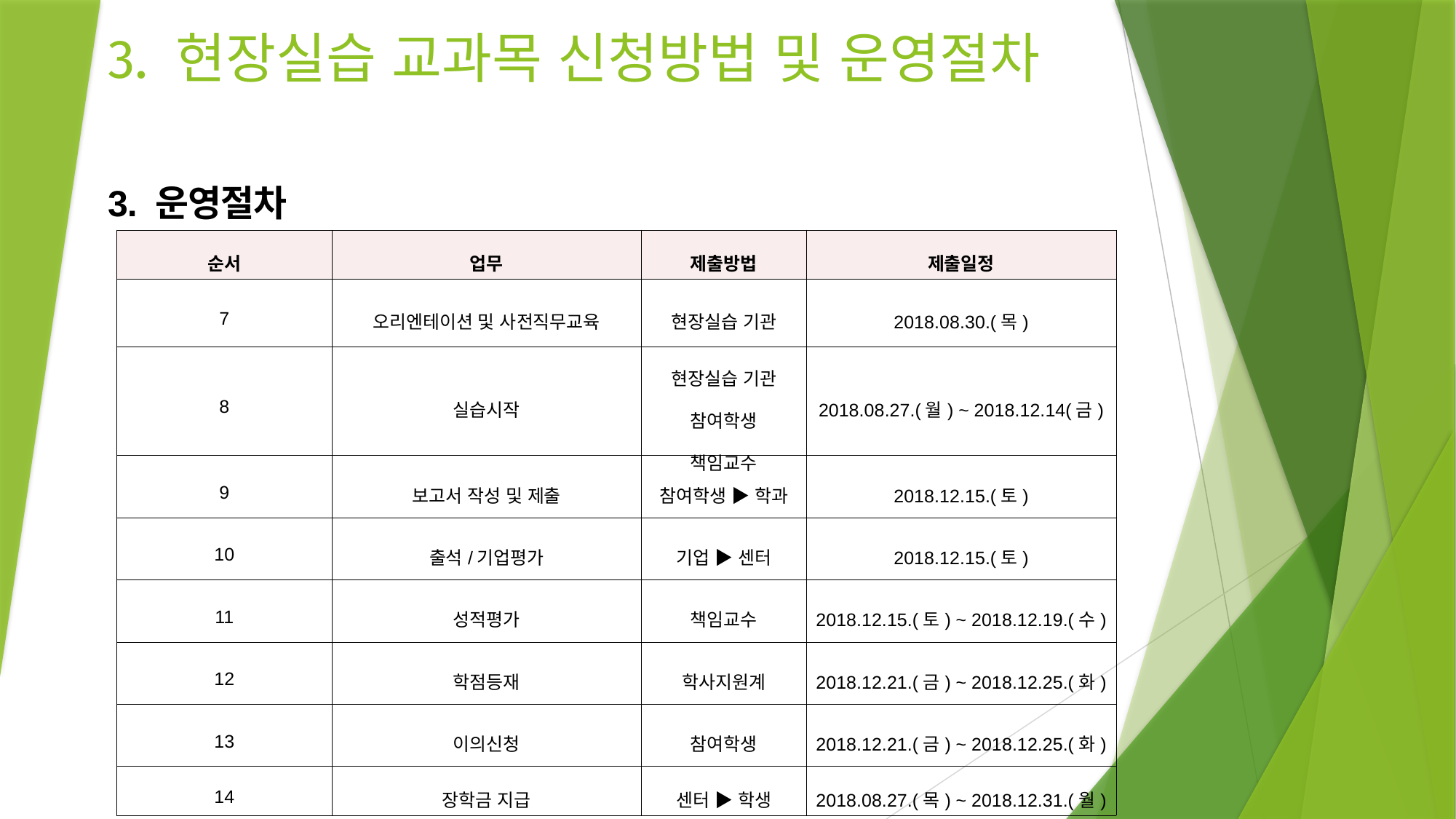

# 3. 현장실습 교과목 신청방법 및 운영절차
3. 운영절차
| 순서 | 업무 | 제출방법 | 제출일정 |
| --- | --- | --- | --- |
| 7 | 오리엔테이션 및 사전직무교육 | 현장실습 기관 | 2018.08.30.(목) |
| 8 | 실습시작 | 현장실습 기관 참여학생 책임교수 | 2018.08.27.(월) ~ 2018.12.14(금) |
| 9 | 보고서 작성 및 제출 | 참여학생 ▶ 학과 | 2018.12.15.(토) |
| 10 | 출석/기업평가 | 기업 ▶ 센터 | 2018.12.15.(토) |
| 11 | 성적평가 | 책임교수 | 2018.12.15.(토) ~ 2018.12.19.(수) |
| 12 | 학점등재 | 학사지원계 | 2018.12.21.(금) ~ 2018.12.25.(화) |
| 13 | 이의신청 | 참여학생 | 2018.12.21.(금) ~ 2018.12.25.(화) |
| 14 | 장학금 지급 | 센터 ▶ 학생 | 2018.08.27.(목) ~ 2018.12.31.(월) |